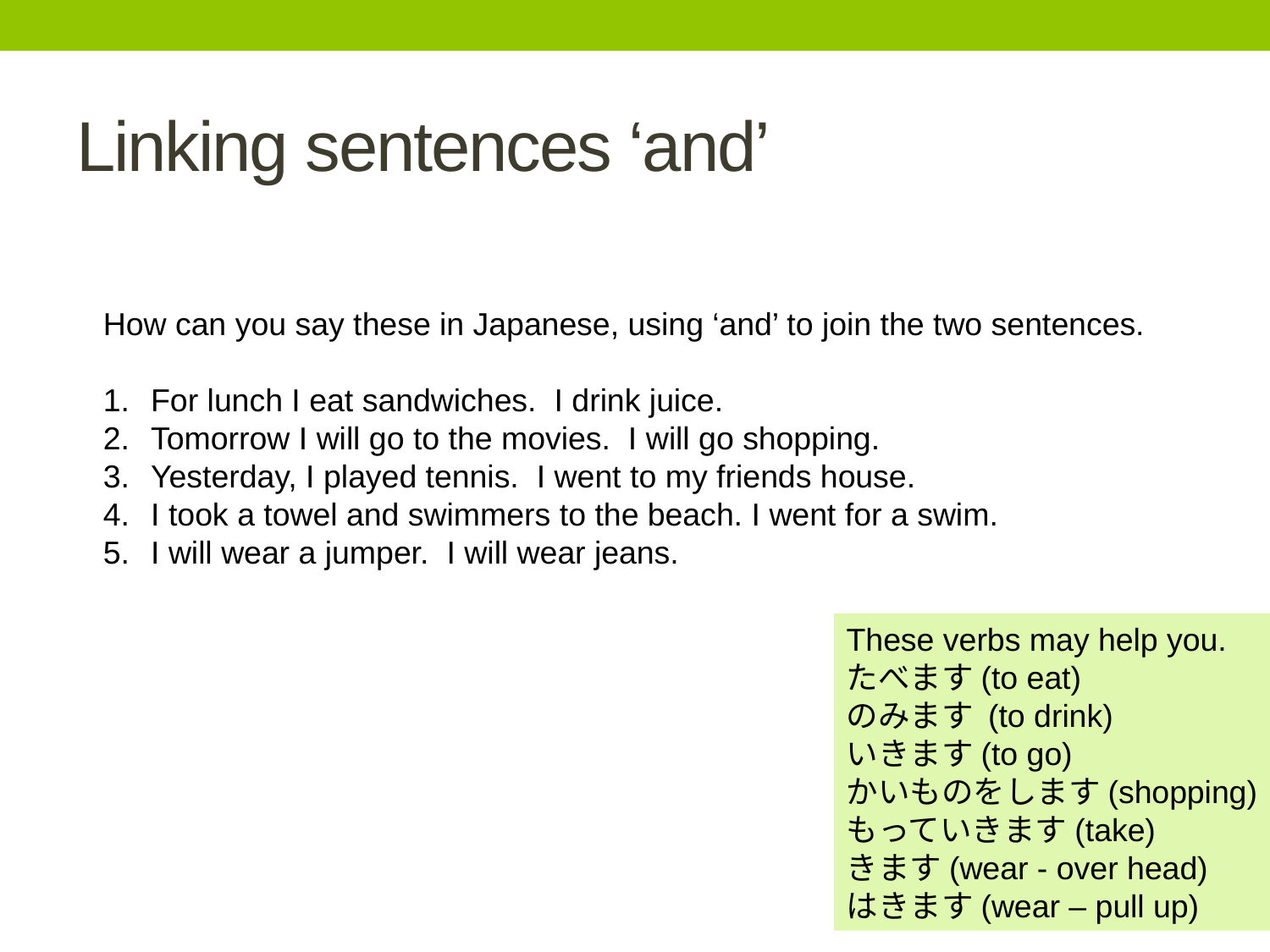

# Linking sentences ‘and’
How can you say these in Japanese, using ‘and’ to join the two sentences.

For lunch I eat sandwiches.  I drink juice.
Tomorrow I will go to the movies.  I will go shopping.
Yesterday, I played tennis.  I went to my friends house.
I took a towel and swimmers to the beach. I went for a swim.
I will wear a jumper.  I will wear jeans.

These verbs may help you.
たべます(to eat)
のみます (to drink)
いきます(to go)
かいものをします(shopping)
もっていきます(take)
きます(wear - over head)
はきます(wear – pull up)